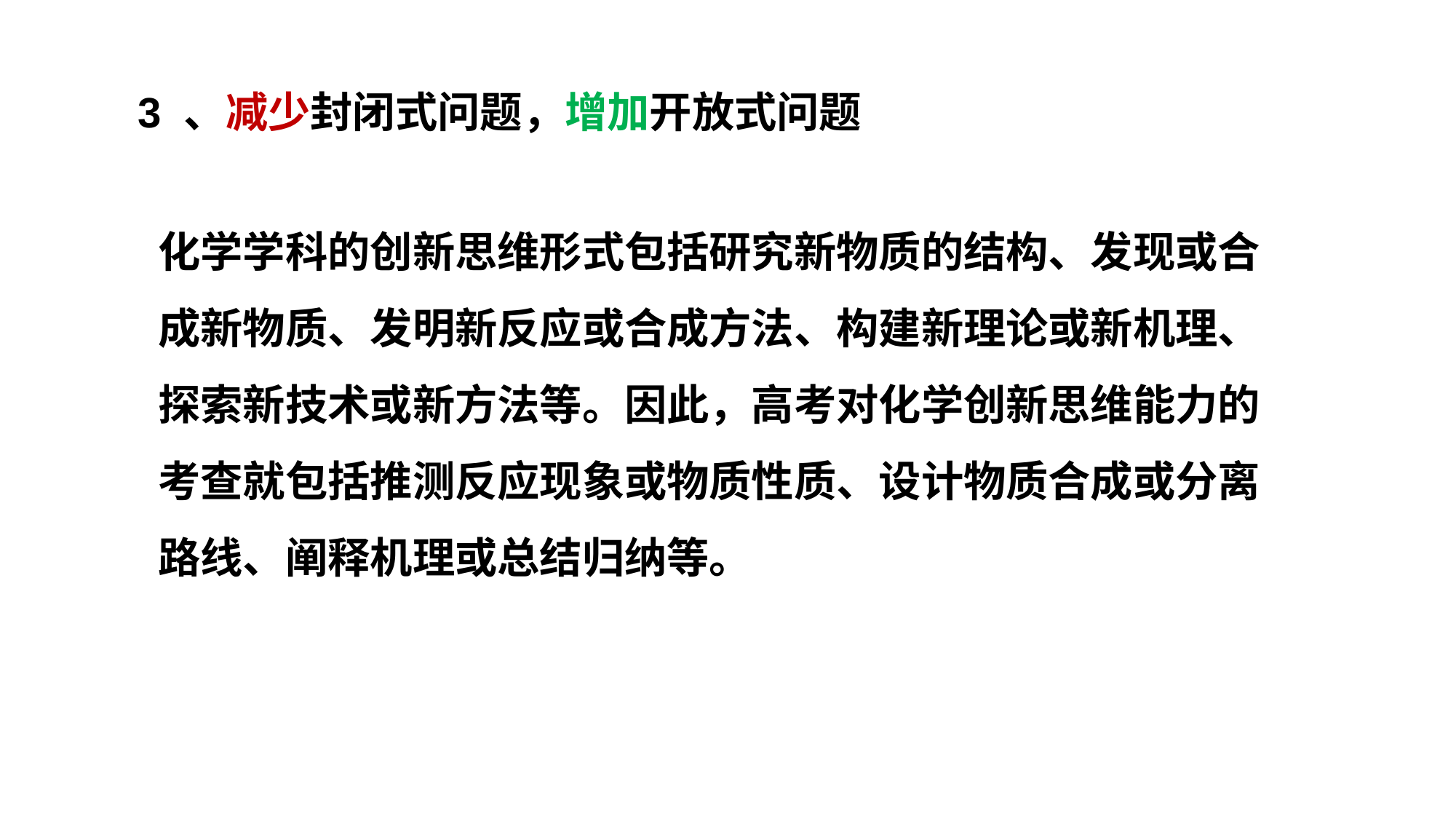

3 、减少封闭式问题，增加开放式问题
化学学科的创新思维形式包括研究新物质的结构、发现或合成新物质、发明新反应或合成方法、构建新理论或新机理、探索新技术或新方法等。因此，高考对化学创新思维能力的考查就包括推测反应现象或物质性质、设计物质合成或分离路线、阐释机理或总结归纳等。

61